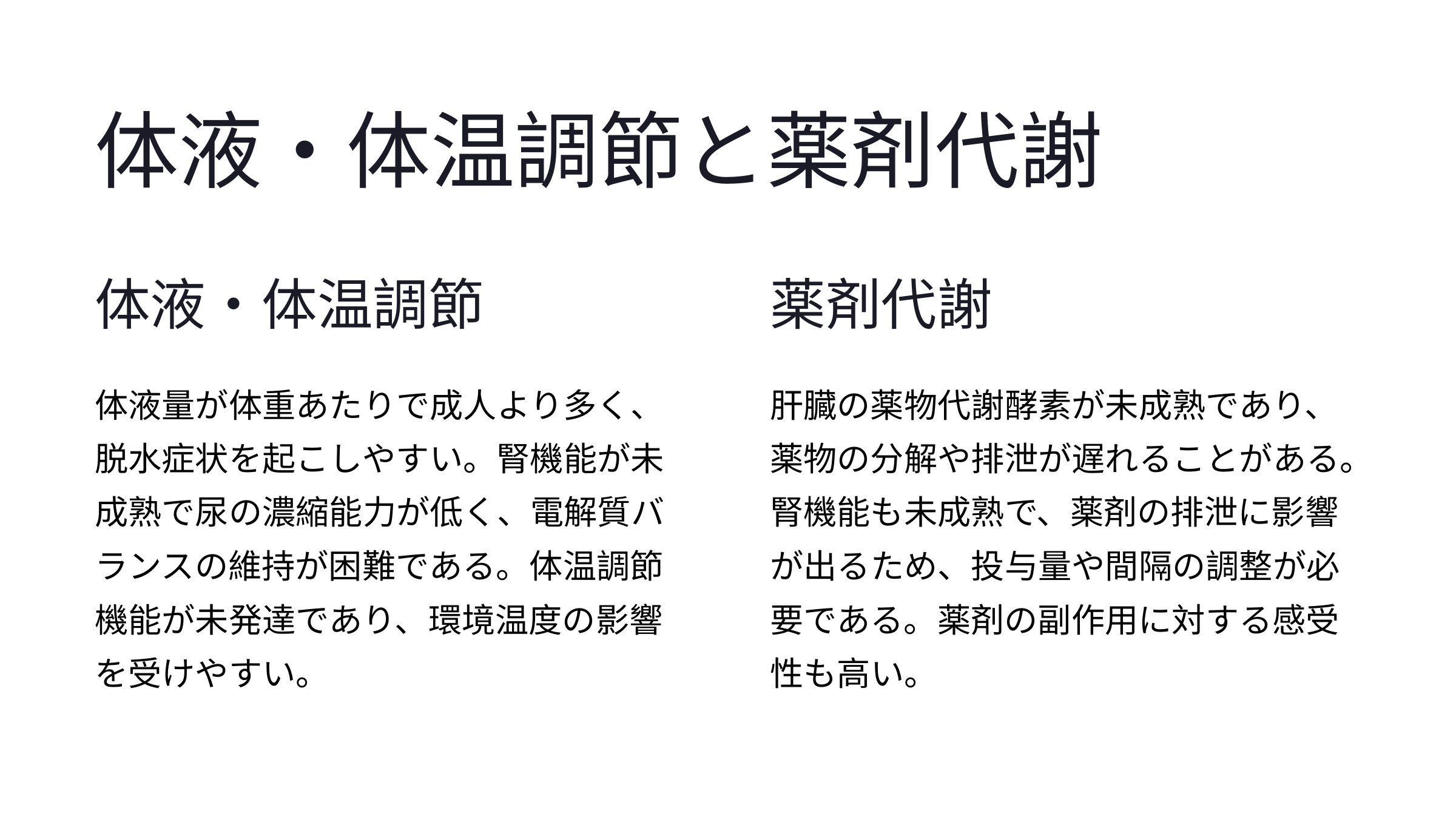

体液・体温調節と薬剤代謝
体液・体温調節
薬剤代謝
体液量が体重あたりで成人より多く、脱水症状を起こしやすい。腎機能が未成熟で尿の濃縮能力が低く、電解質バランスの維持が困難である。体温調節機能が未発達であり、環境温度の影響を受けやすい。
肝臓の薬物代謝酵素が未成熟であり、薬物の分解や排泄が遅れることがある。腎機能も未成熟で、薬剤の排泄に影響が出るため、投与量や間隔の調整が必要である。薬剤の副作用に対する感受性も高い。